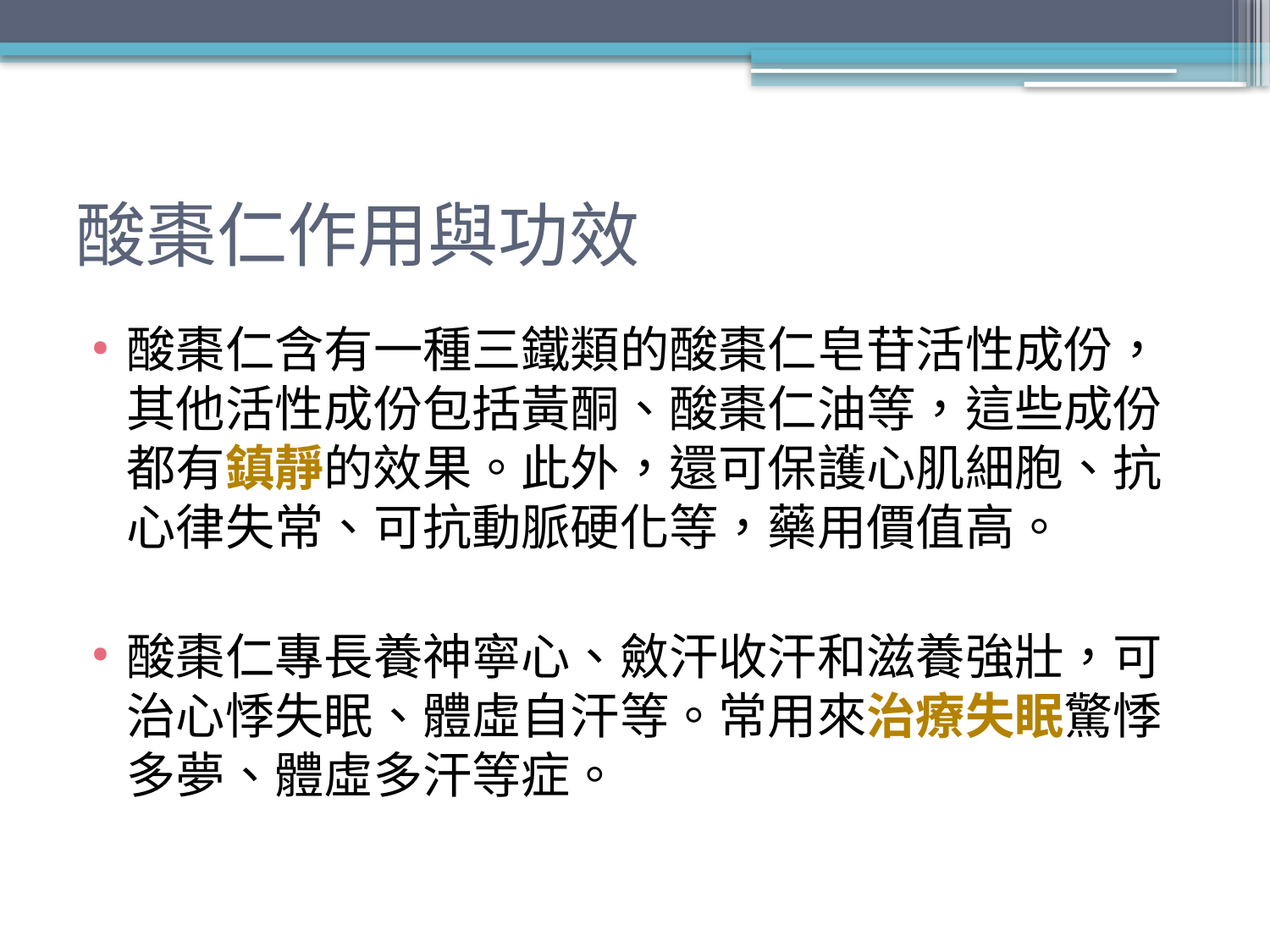

# 酸棗仁作用與功效
酸棗仁含有一種三鐵類的酸棗仁皂苷活性成份，其他活性成份包括黃酮、酸棗仁油等，這些成份都有鎮靜的效果。此外，還可保護心肌細胞、抗心律失常、可抗動脈硬化等，藥用價值高。

酸棗仁專長養神寧心、斂汗收汗和滋養強壯，可治心悸失眠、體虛自汗等。常用來治療失眠驚悸多夢、體虛多汗等症。